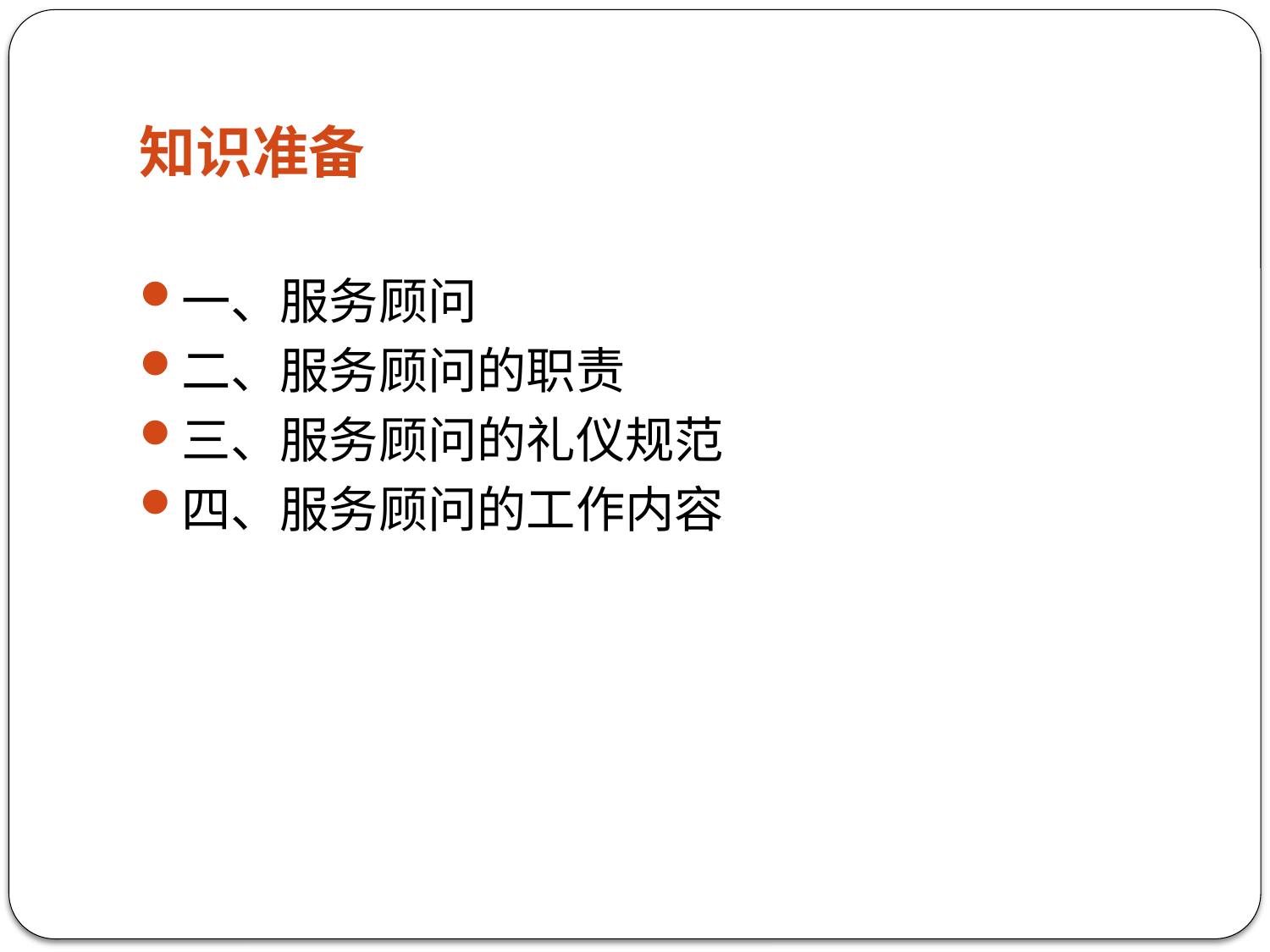

# 知识准备
一、服务顾问
二、服务顾问的职责
三、服务顾问的礼仪规范
四、服务顾问的工作内容